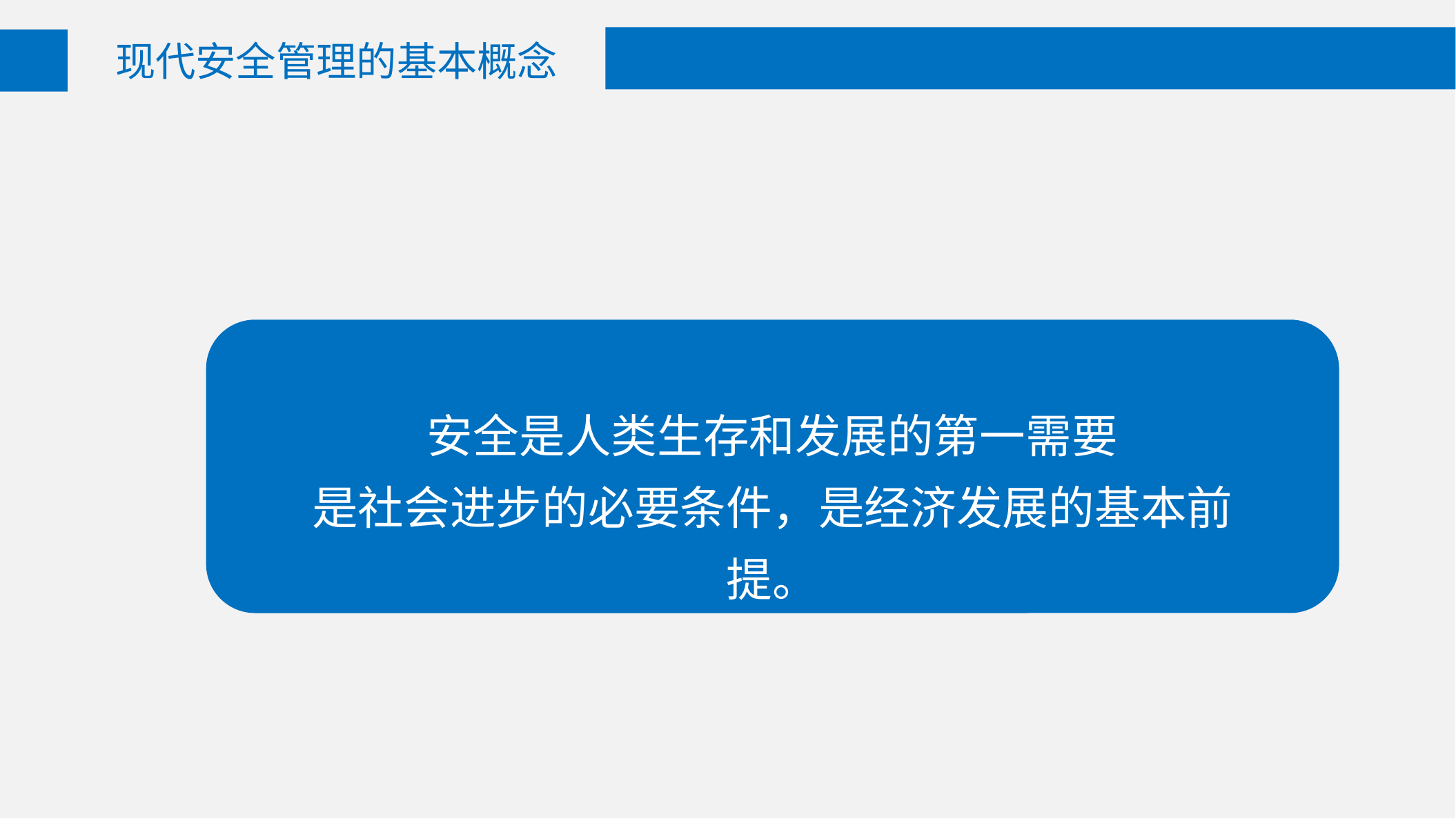

现代安全管理的基本概念

安全是人类生存和发展的第一需要
是社会进步的必要条件，是经济发展的基本前提。